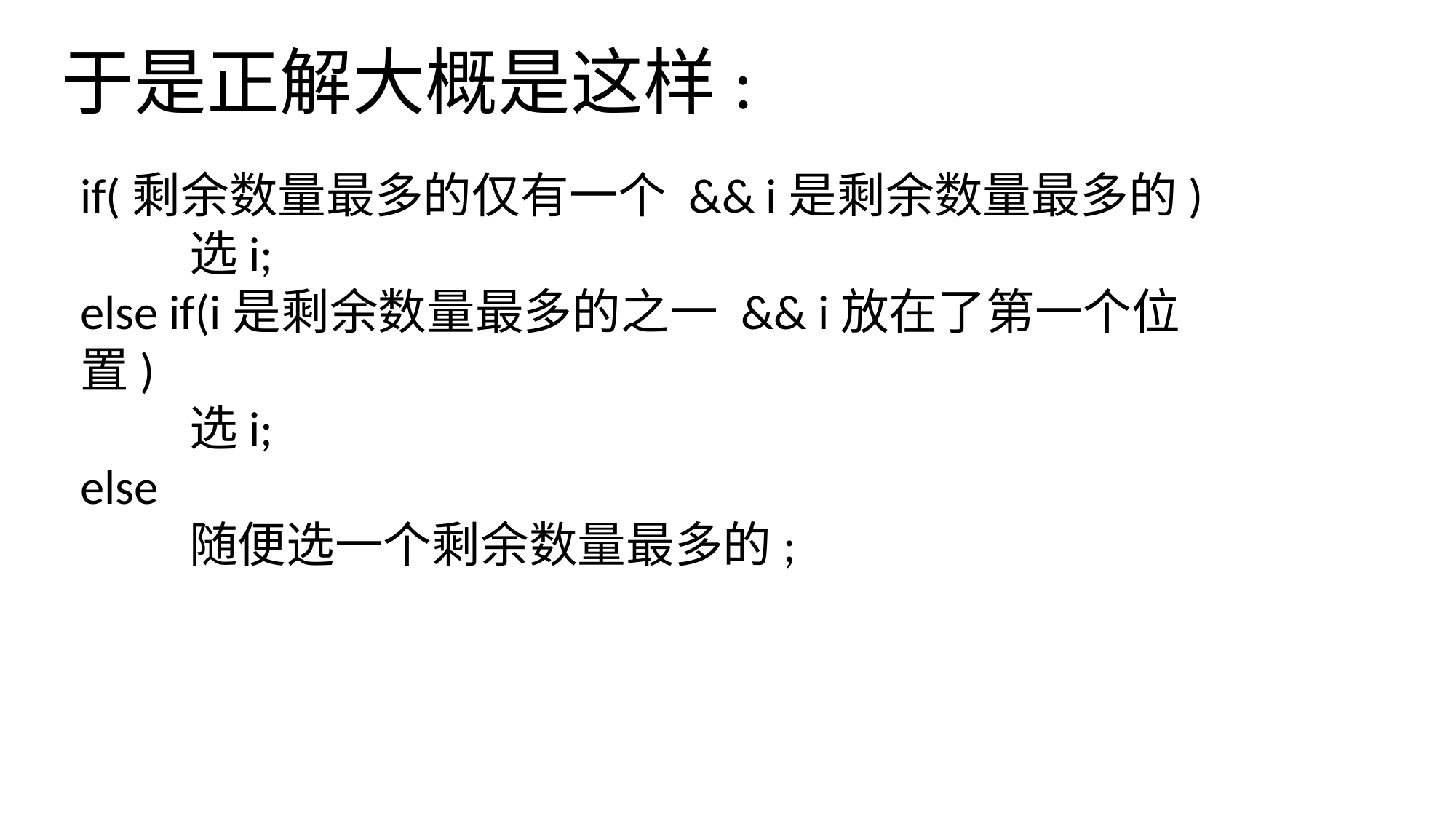

于是正解大概是这样:
if(剩余数量最多的仅有一个 && i是剩余数量最多的)
	选i;
else if(i是剩余数量最多的之一 && i放在了第一个位置)
	选i;
else
	随便选一个剩余数量最多的;